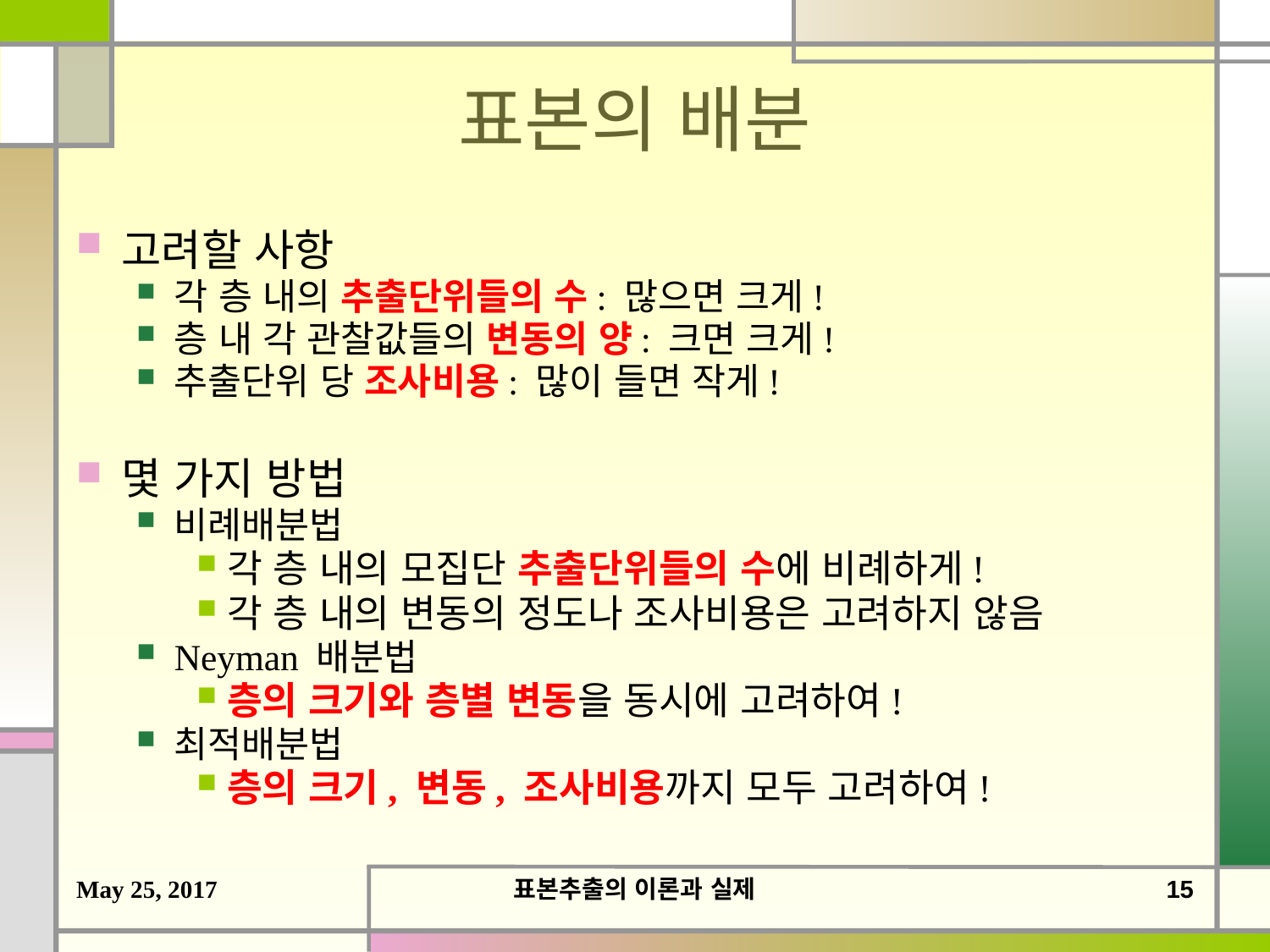

# 표본의 배분
고려할 사항
각 층 내의 추출단위들의 수: 많으면 크게!
층 내 각 관찰값들의 변동의 양: 크면 크게!
추출단위 당 조사비용: 많이 들면 작게!

몇 가지 방법
비례배분법
각 층 내의 모집단 추출단위들의 수에 비례하게!
각 층 내의 변동의 정도나 조사비용은 고려하지 않음
Neyman 배분법
층의 크기와 층별 변동을 동시에 고려하여!
최적배분법
층의 크기, 변동, 조사비용까지 모두 고려하여!

May 25, 2017
표본추출의 이론과 실제

15